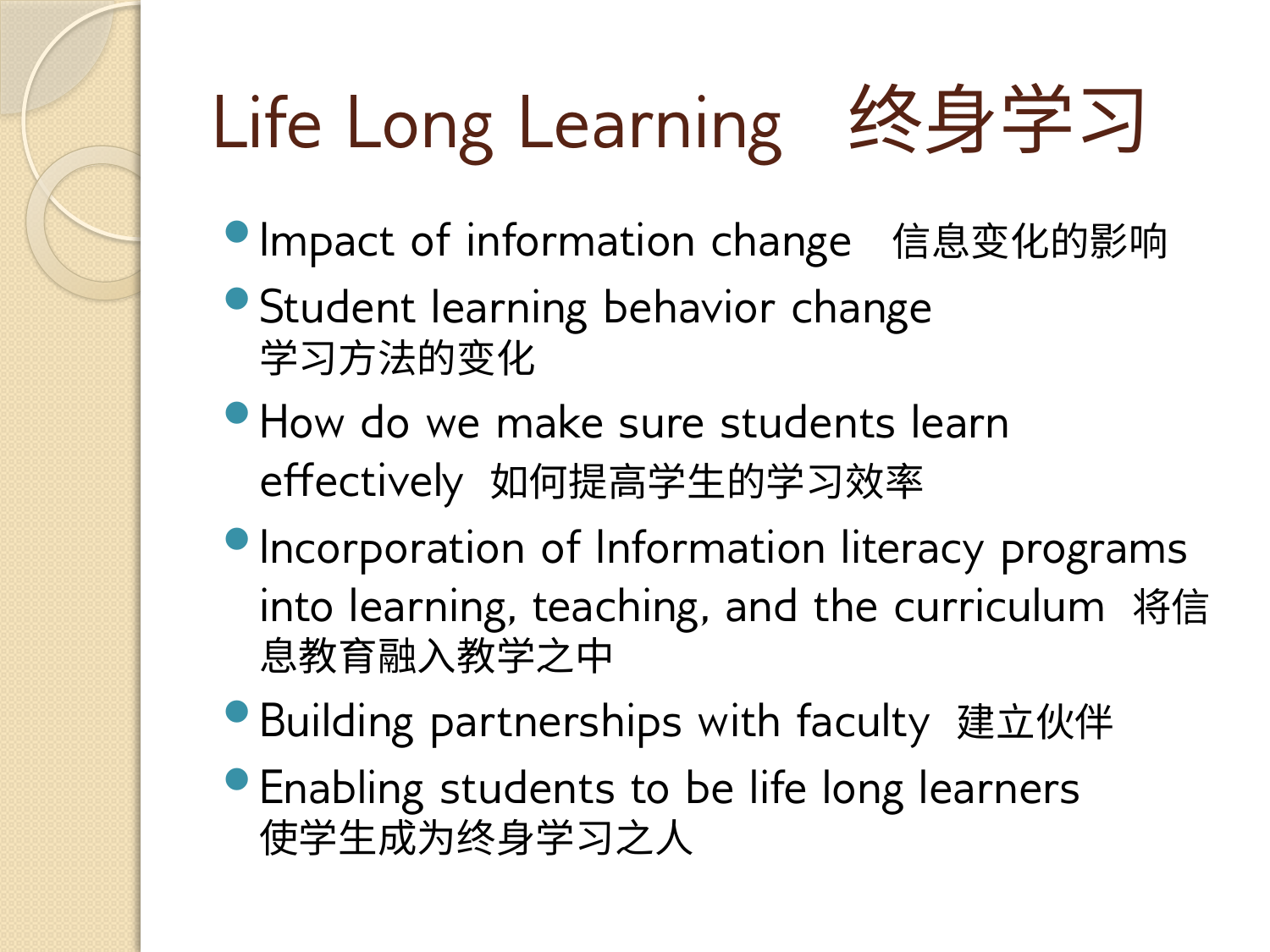

# Life Long Learning  终身学习
Impact of information change  信息变化的影响
Student learning behavior change
学习方法的变化
How do we make sure students learn effectively 如何提高学生的学习效率
Incorporation of Information literacy programs  into learning, teaching, and the curriculum 将信息教育融入教学之中
Building partnerships with faculty 建立伙伴
Enabling students to be life long learners
使学生成为终身学习之人